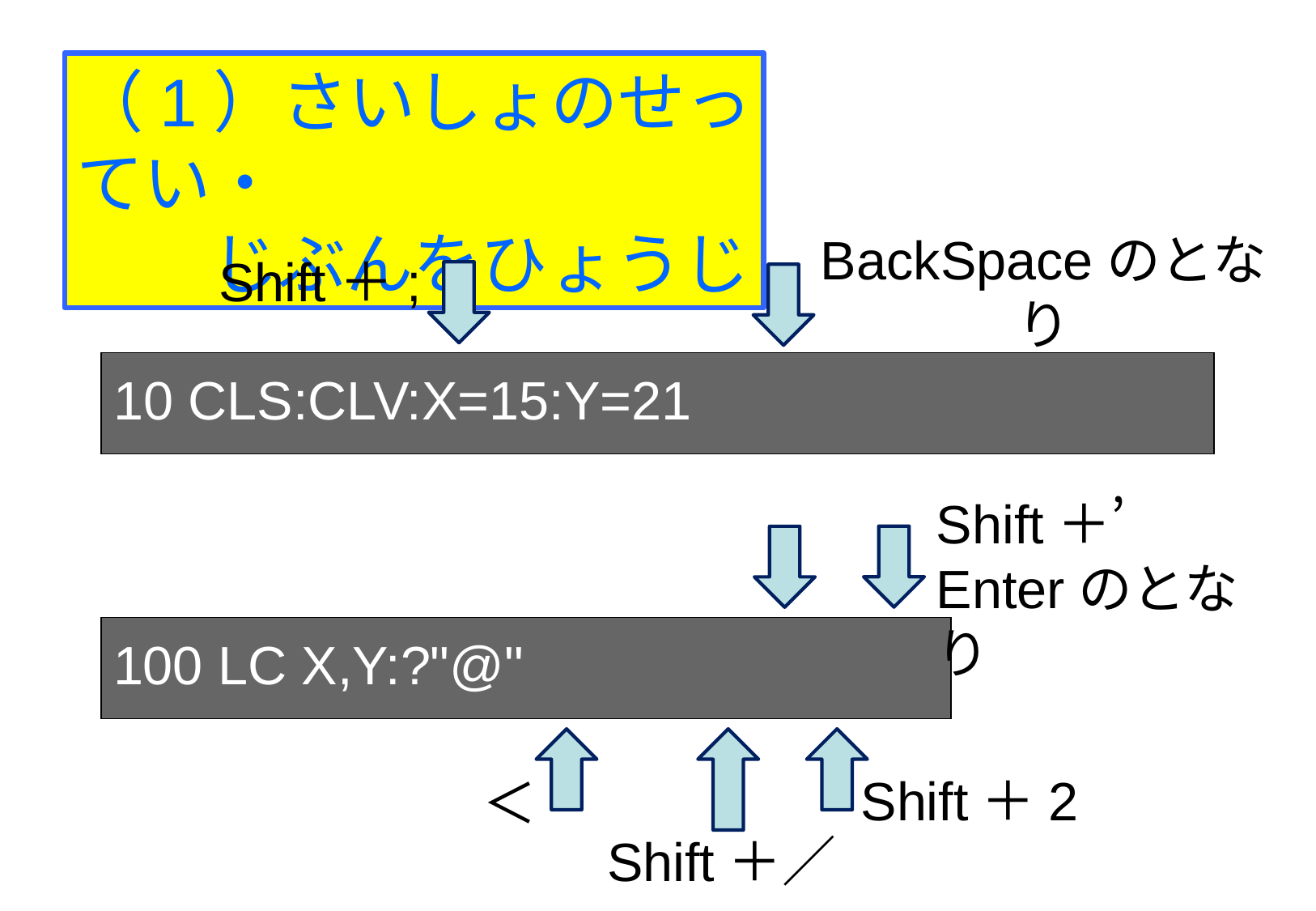

（1）さいしょのせってい・
　　じぶんをひょうじ
BackSpaceのとなり
Shift＋;

10 CLS:CLV:X=15:Y=21
Shift＋’
Enterのとなり

100 LC X,Y:?"@"

Shift＋2
＜
Shift＋／